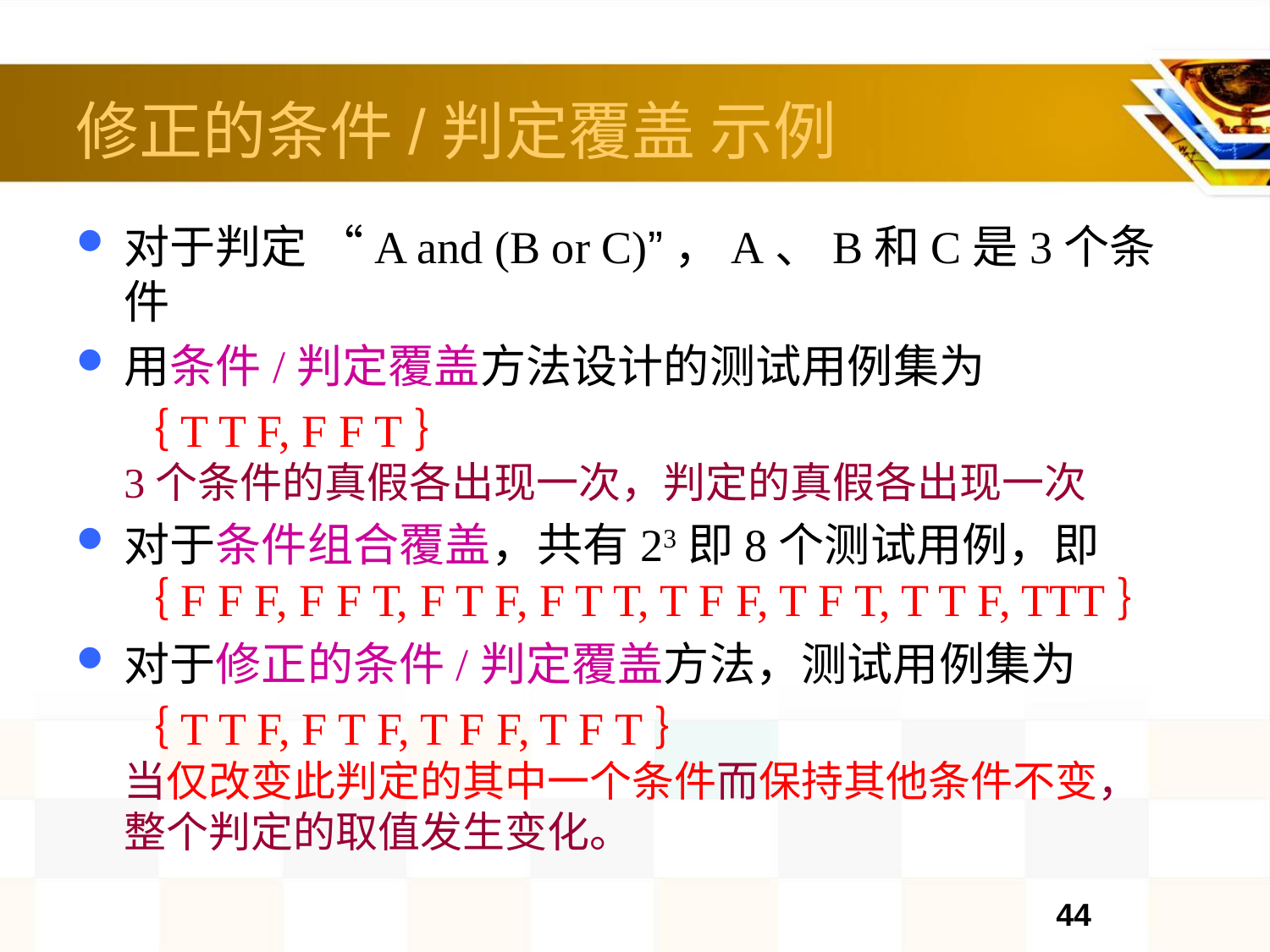

# 修正的条件/判定覆盖 示例
对于判定 “A and (B or C)”，A、B和C是3个条件
用条件/判定覆盖方法设计的测试用例集为
	｛T T F, F F T｝
	3个条件的真假各出现一次，判定的真假各出现一次
对于条件组合覆盖，共有23即8个测试用例，即｛F F F, F F T, F T F, F T T, T F F, T F T, T T F, TTT｝
对于修正的条件/判定覆盖方法，测试用例集为
	｛T T F, F T F, T F F, T F T｝
	当仅改变此判定的其中一个条件而保持其他条件不变，整个判定的取值发生变化。